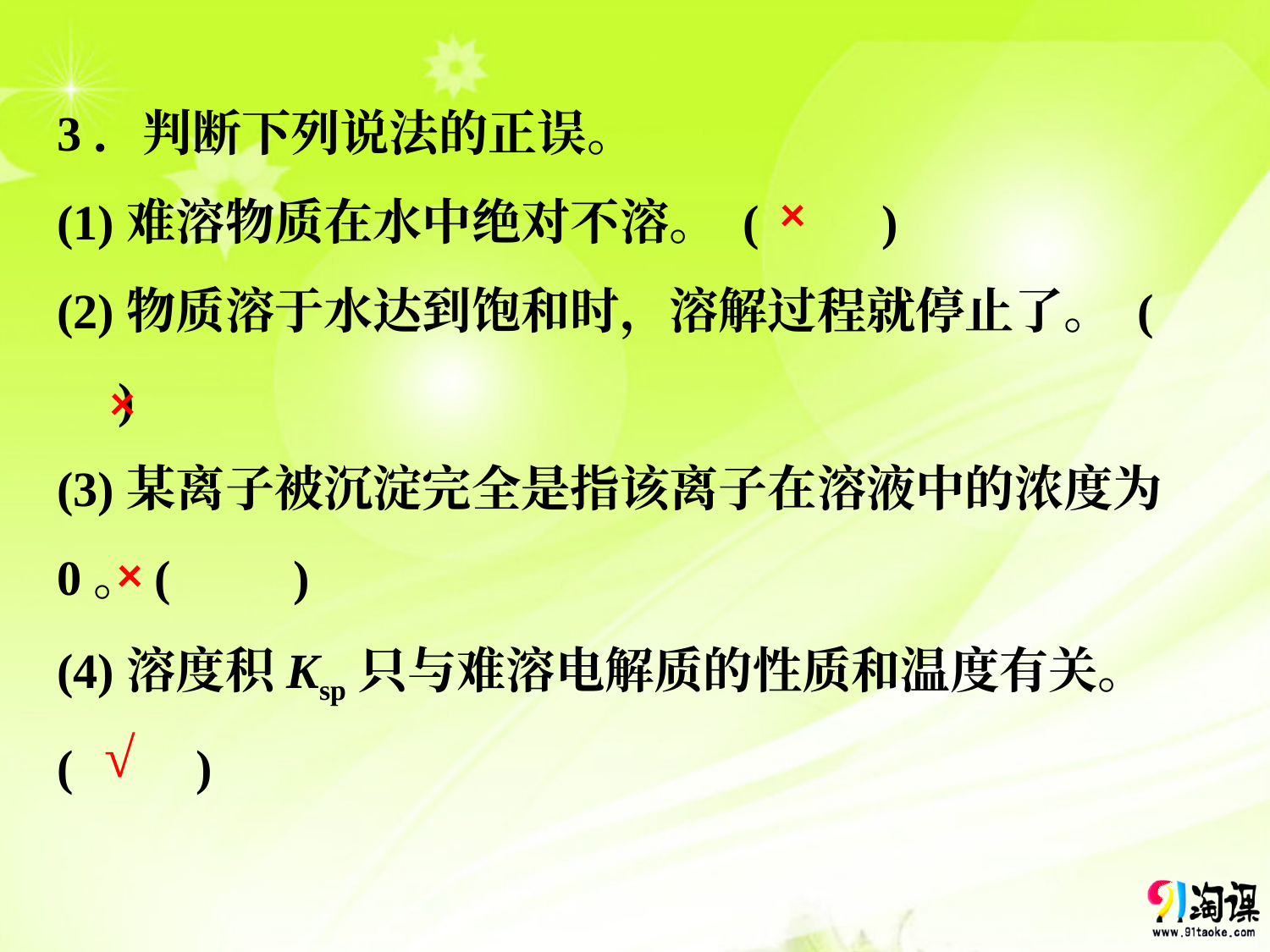

3．判断下列说法的正误。
(1)难溶物质在水中绝对不溶。 (　　)
(2)物质溶于水达到饱和时，溶解过程就停止了。 (　　)
(3)某离子被沉淀完全是指该离子在溶液中的浓度为0。(　　)
(4)溶度积Ksp只与难溶电解质的性质和温度有关。 (　　)
×
×
×
√